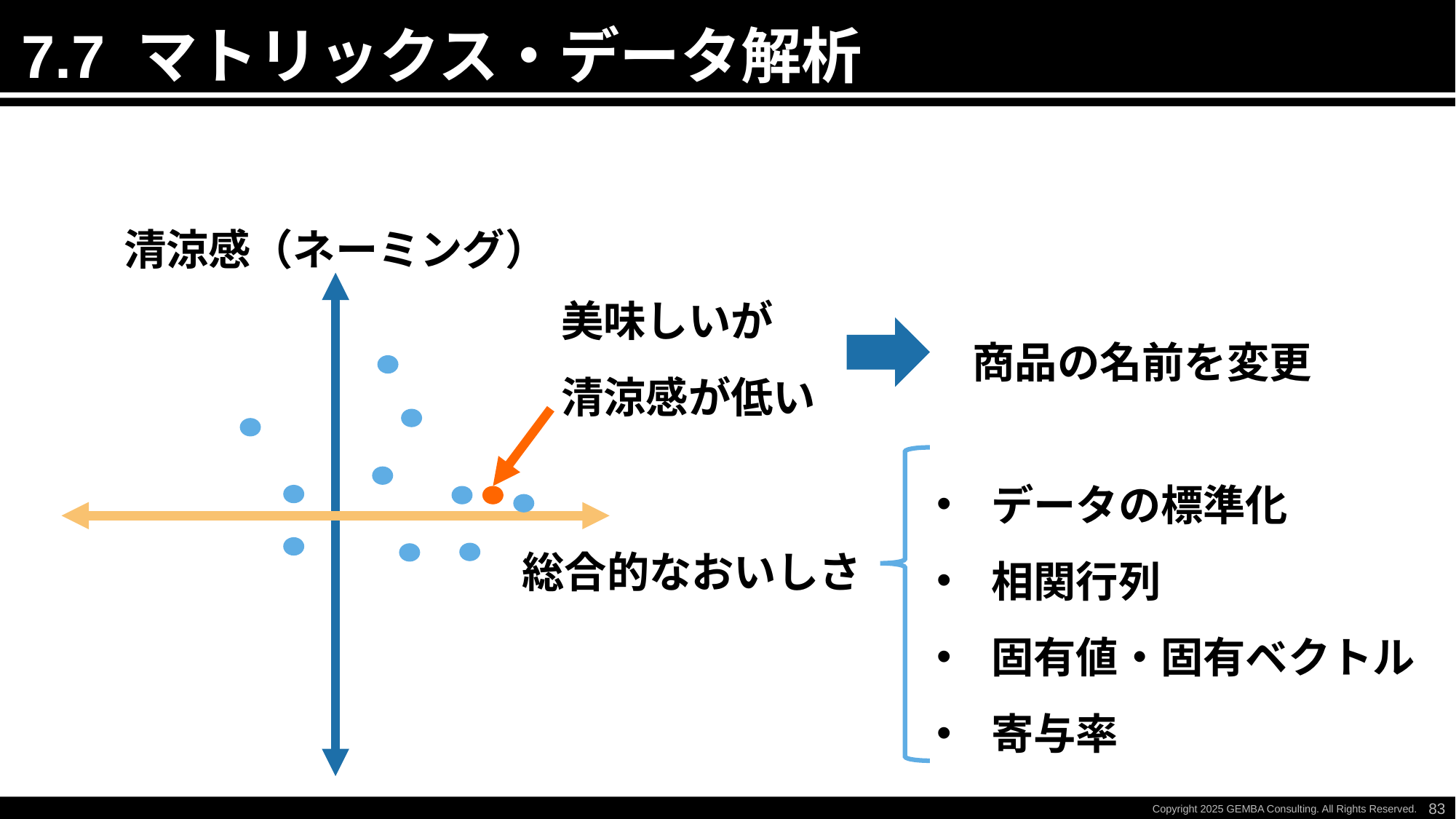

7.7 マトリックス・データ解析
清涼感（ネーミング）
美味しいが
清涼感が低い
商品の名前を変更

データの標準化
相関行列
固有値・固有ベクトル
寄与率

総合的なおいしさ

83